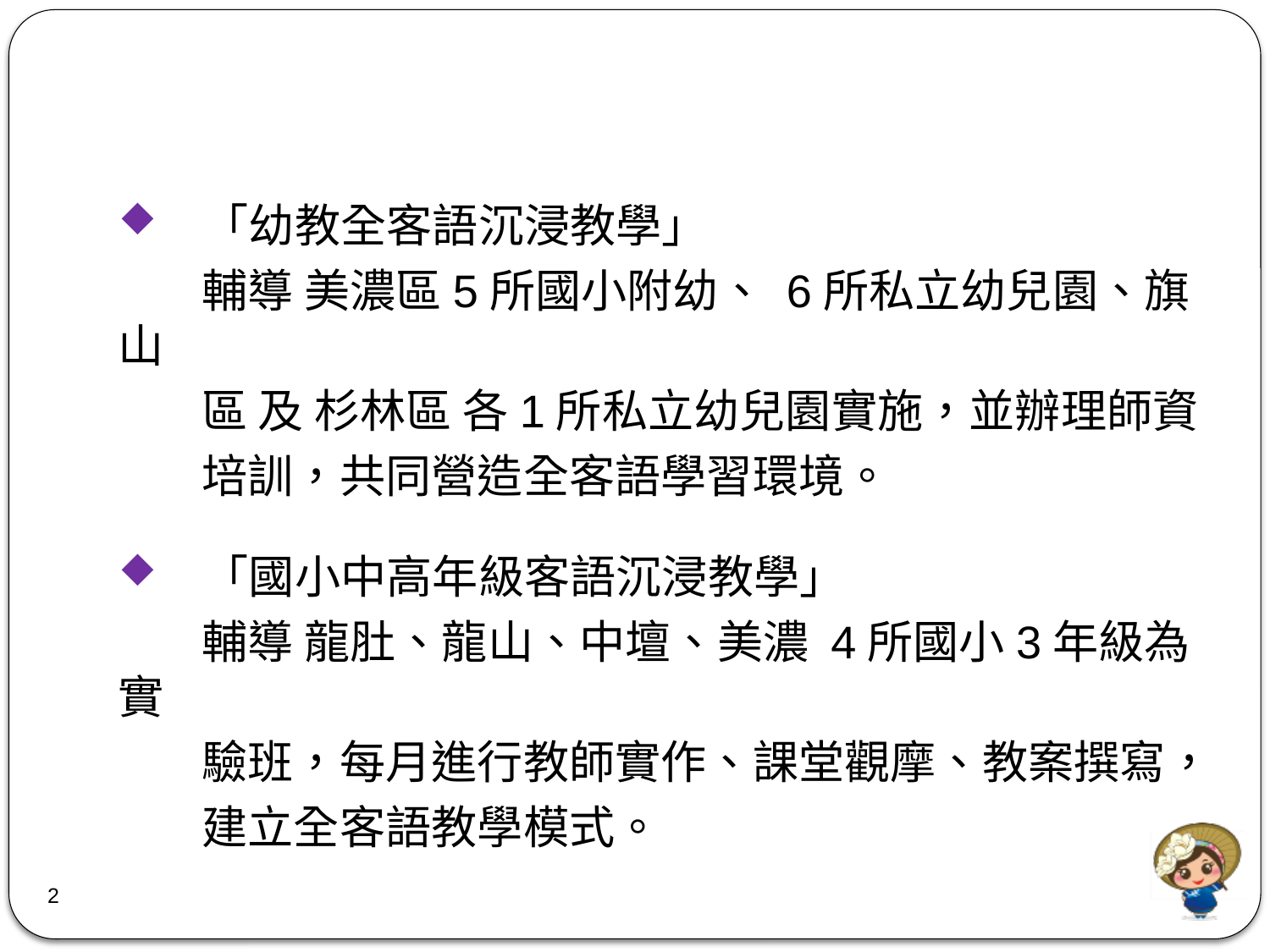

「幼教全客語沉浸教學」
       輔導 美濃區5所國小附幼、 6所私立幼兒園、旗山
       區 及 杉林區 各1所私立幼兒園實施，並辦理師資
       培訓，共同營造全客語學習環境。

「國小中高年級客語沉浸教學」
       輔導 龍肚、龍山、中壇、美濃 4所國小3年級為實
       驗班，每月進行教師實作、課堂觀摩、教案撰寫，
       建立全客語教學模式。
2